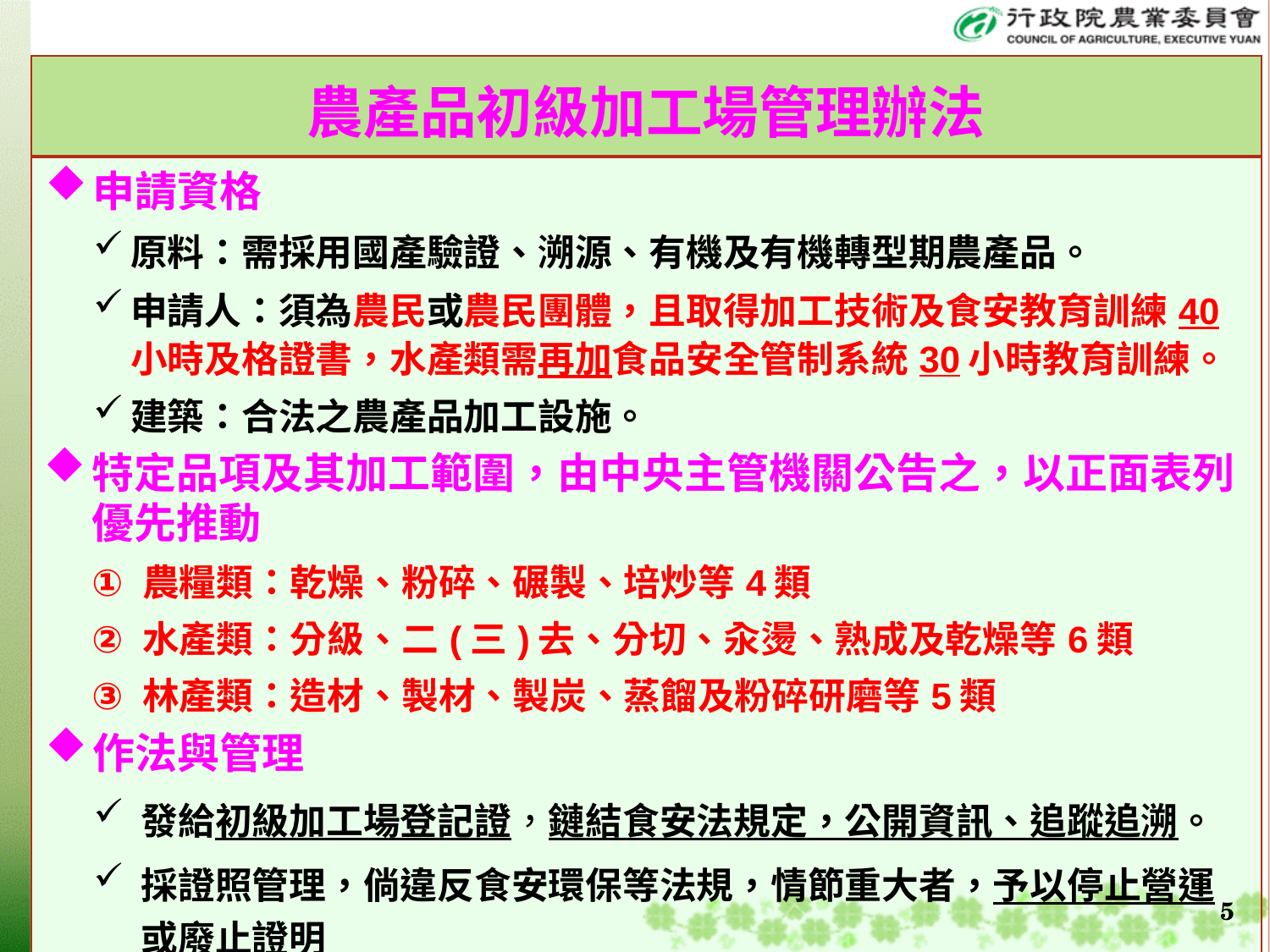

| 農產品初級加工場管理辦法 |
| --- |
| 申請資格 原料：需採用國產驗證、溯源、有機及有機轉型期農產品。 申請人：須為農民或農民團體，且取得加工技術及食安教育訓練40小時及格證書，水產類需再加食品安全管制系統30小時教育訓練。 建築：合法之農產品加工設施。 特定品項及其加工範圍，由中央主管機關公告之，以正面表列優先推動 農糧類：乾燥、粉碎、碾製、培炒等4類 水產類：分級、二(三)去、分切、汆燙、熟成及乾燥等6類 林產類：造材、製材、製炭、蒸餾及粉碎研磨等5類 作法與管理 發給初級加工場登記證，鏈結食安法規定，公開資訊、追蹤追溯。 採證照管理，倘違反食安環保等法規，情節重大者，予以停止營運或廢止證明〭 |
5